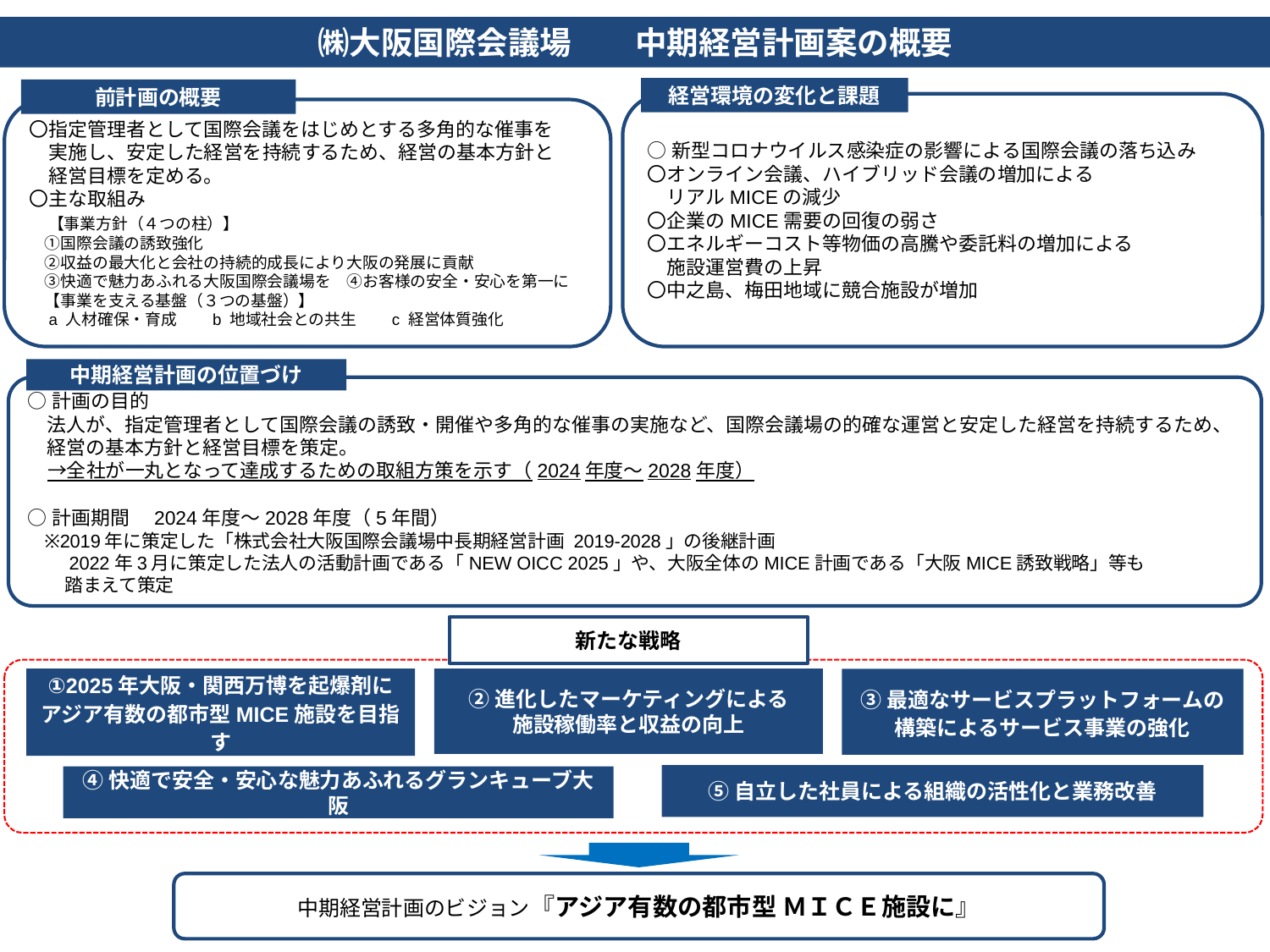

㈱大阪国際会議場　　中期経営計画案の概要
経営環境の変化と課題
前計画の概要
○新型コロナウイルス感染症の影響による国際会議の落ち込み
〇オンライン会議、ハイブリッド会議の増加による
　リアルMICEの減少
〇企業のMICE需要の回復の弱さ
〇エネルギーコスト等物価の高騰や委託料の増加による
　施設運営費の上昇
〇中之島、梅田地域に競合施設が増加
〇指定管理者として国際会議をはじめとする多角的な催事を
　実施し、安定した経営を持続するため、経営の基本方針と
　経営目標を定める。
〇主な取組み
　【事業方針（４つの柱）】
　①国際会議の誘致強化
　②収益の最大化と会社の持続的成長により大阪の発展に貢献
　③快適で魅力あふれる大阪国際会議場を　④お客様の安全・安心を第一に
　【事業を支える基盤（３つの基盤）】
　a 人材確保・育成　　b 地域社会との共生　　c 経営体質強化
中期経営計画の位置づけ

○計画の目的
　法人が、指定管理者として国際会議の誘致・開催や多角的な催事の実施など、国際会議場の的確な運営と安定した経営を持続するため、
　経営の基本方針と経営目標を策定。
　→全社が一丸となって達成するための取組方策を示す（2024年度～2028年度）

○計画期間     2024年度～2028年度（5年間）
   ※2019年に策定した「株式会社大阪国際会議場中長期経営計画 2019-2028」の後継計画
　　2022年3月に策定した法人の活動計画である「NEW OICC 2025」や、大阪全体のMICE計画である「大阪MICE誘致戦略」等も
　　踏まえて策定

新たな戦略

①2025年大阪・関西万博を起爆剤に
アジア有数の都市型MICE施設を目指す
②進化したマーケティングによる
施設稼働率と収益の向上
③最適なサービスプラットフォームの
構築によるサービス事業の強化
⑤自立した社員による組織の活性化と業務改善
④快適で安全・安心な魅力あふれるグランキューブ大阪

中期経営計画のビジョン『アジア有数の都市型 ＭＩＣＥ施設に』